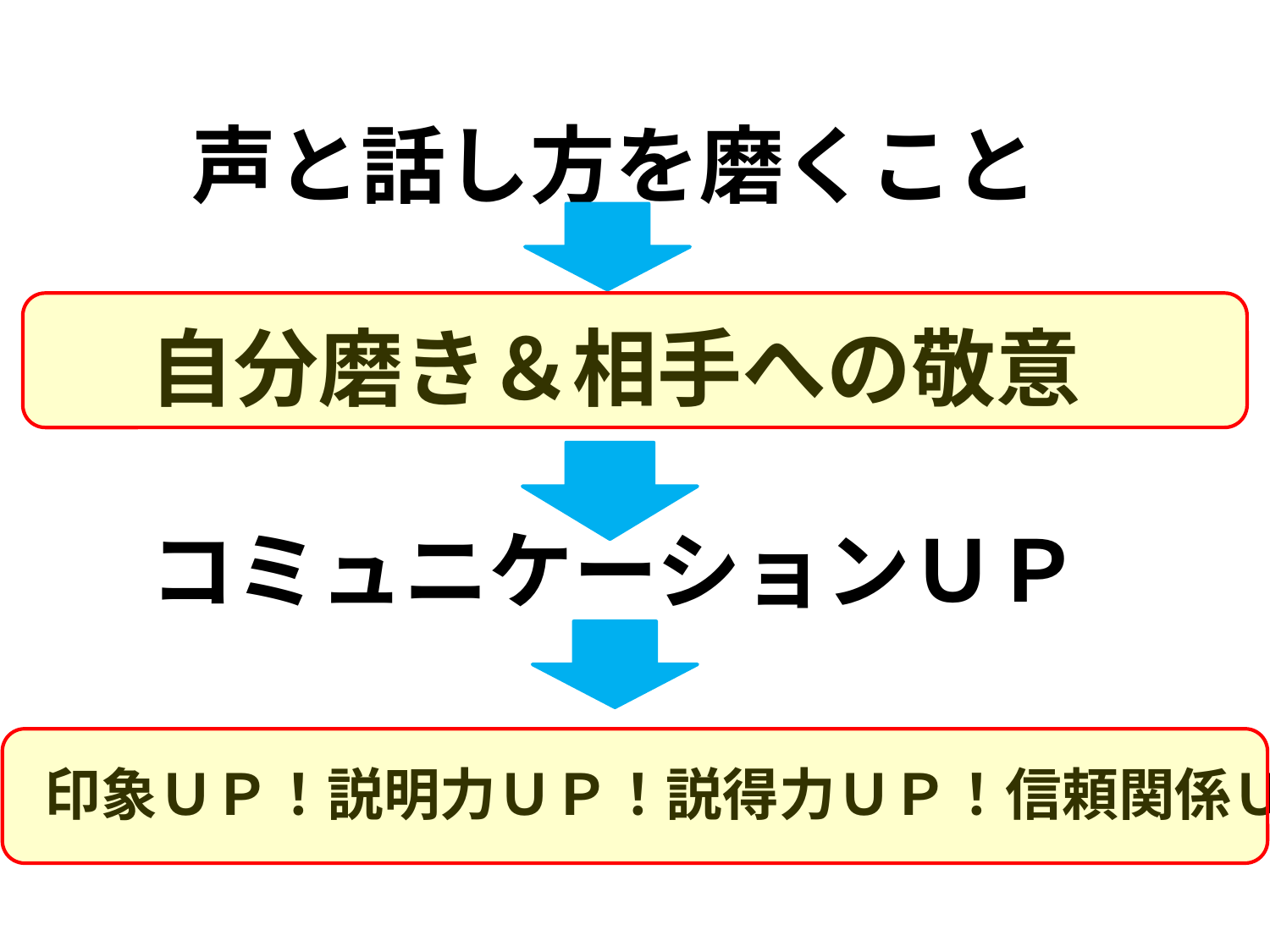

# 声と話し方を磨くこと 自分磨き＆相手への敬意 コミュニケーションＵＰ

 印象ＵＰ！説明力ＵＰ！説得力ＵＰ！信頼関係ＵＰ！